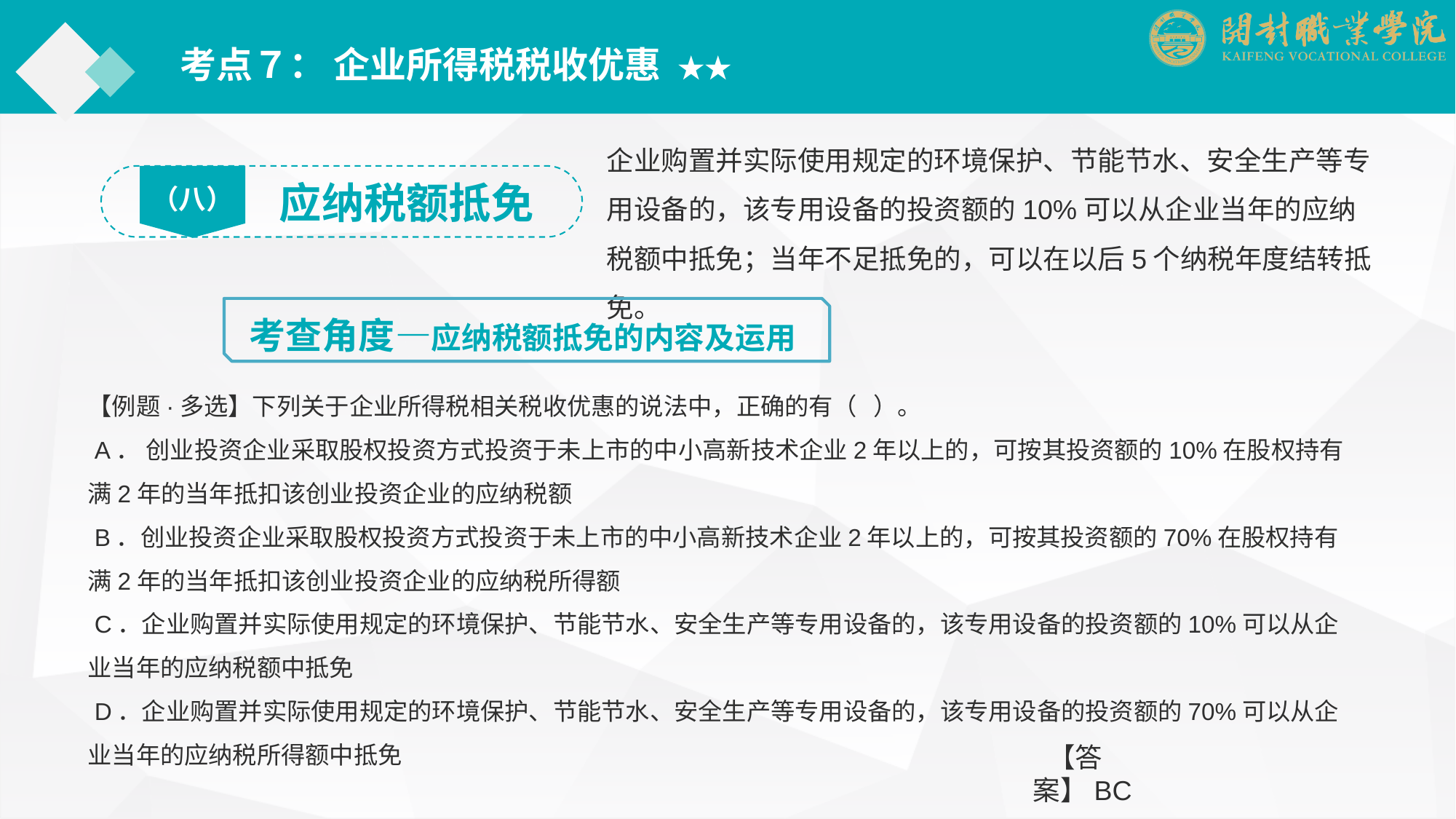

考点７： 企业所得税税收优惠  ★★
企业购置并实际使用规定的环境保护、节能节水、安全生产等专用设备的，该专用设备的投资额的10%可以从企业当年的应纳税额中抵免；当年不足抵免的，可以在以后5个纳税年度结转抵免。

（八）
应纳税额抵免

考查角度—应纳税额抵免的内容及运用
【例题·多选】下列关于企业所得税相关税收优惠的说法中，正确的有（   ）。
 A． 创业投资企业采取股权投资方式投资于未上市的中小高新技术企业2年以上的，可按其投资额的10%在股权持有满2年的当年抵扣该创业投资企业的应纳税额
 B．创业投资企业采取股权投资方式投资于未上市的中小高新技术企业2年以上的，可按其投资额的70%在股权持有满2年的当年抵扣该创业投资企业的应纳税所得额
 C．企业购置并实际使用规定的环境保护、节能节水、安全生产等专用设备的，该专用设备的投资额的10%可以从企业当年的应纳税额中抵免
 D．企业购置并实际使用规定的环境保护、节能节水、安全生产等专用设备的，该专用设备的投资额的70%可以从企业当年的应纳税所得额中抵免
【答案】BC